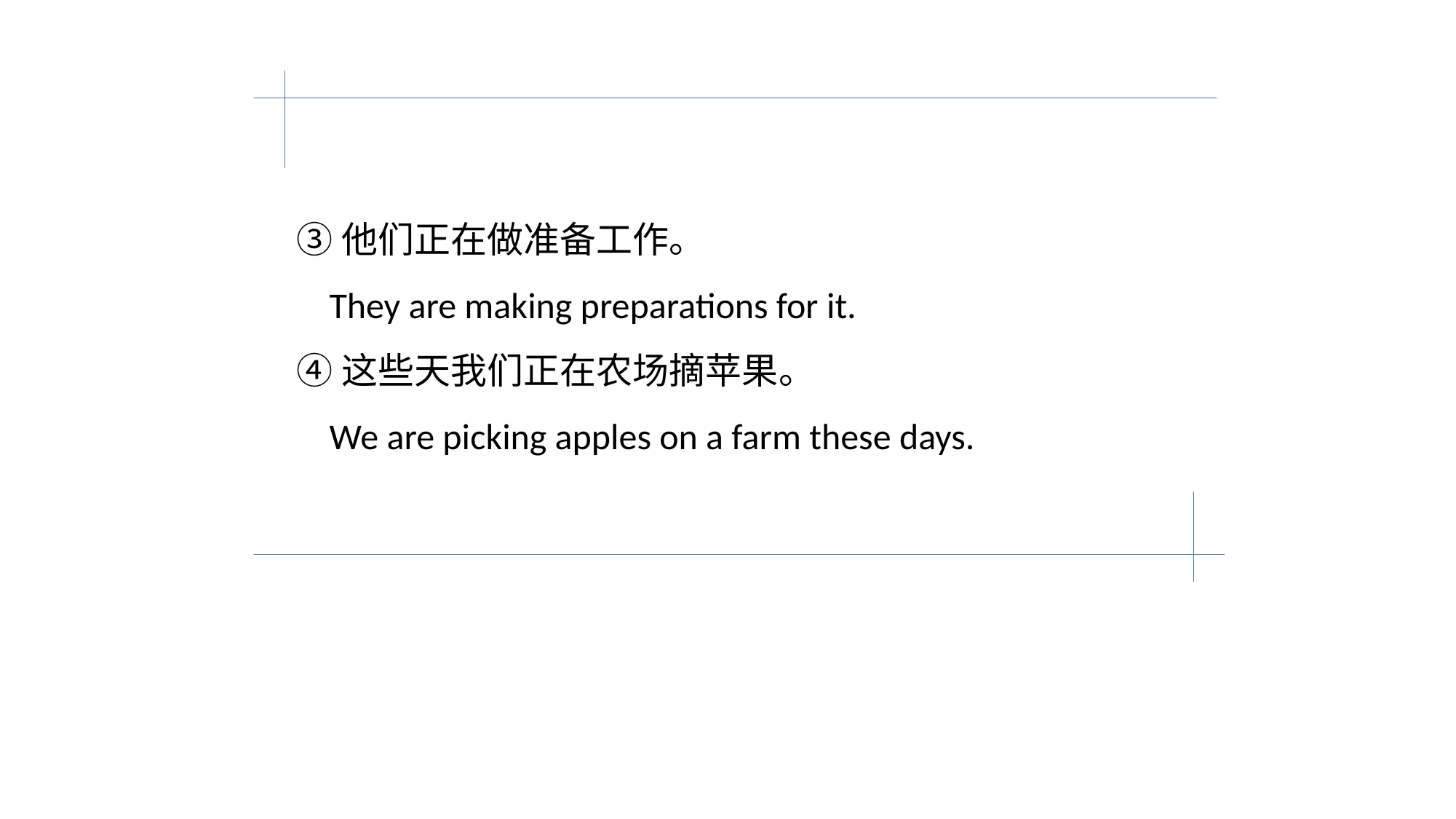

③他们正在做准备工作。
    They are making preparations for it.
④这些天我们正在农场摘苹果。
    We are picking apples on a farm these days.